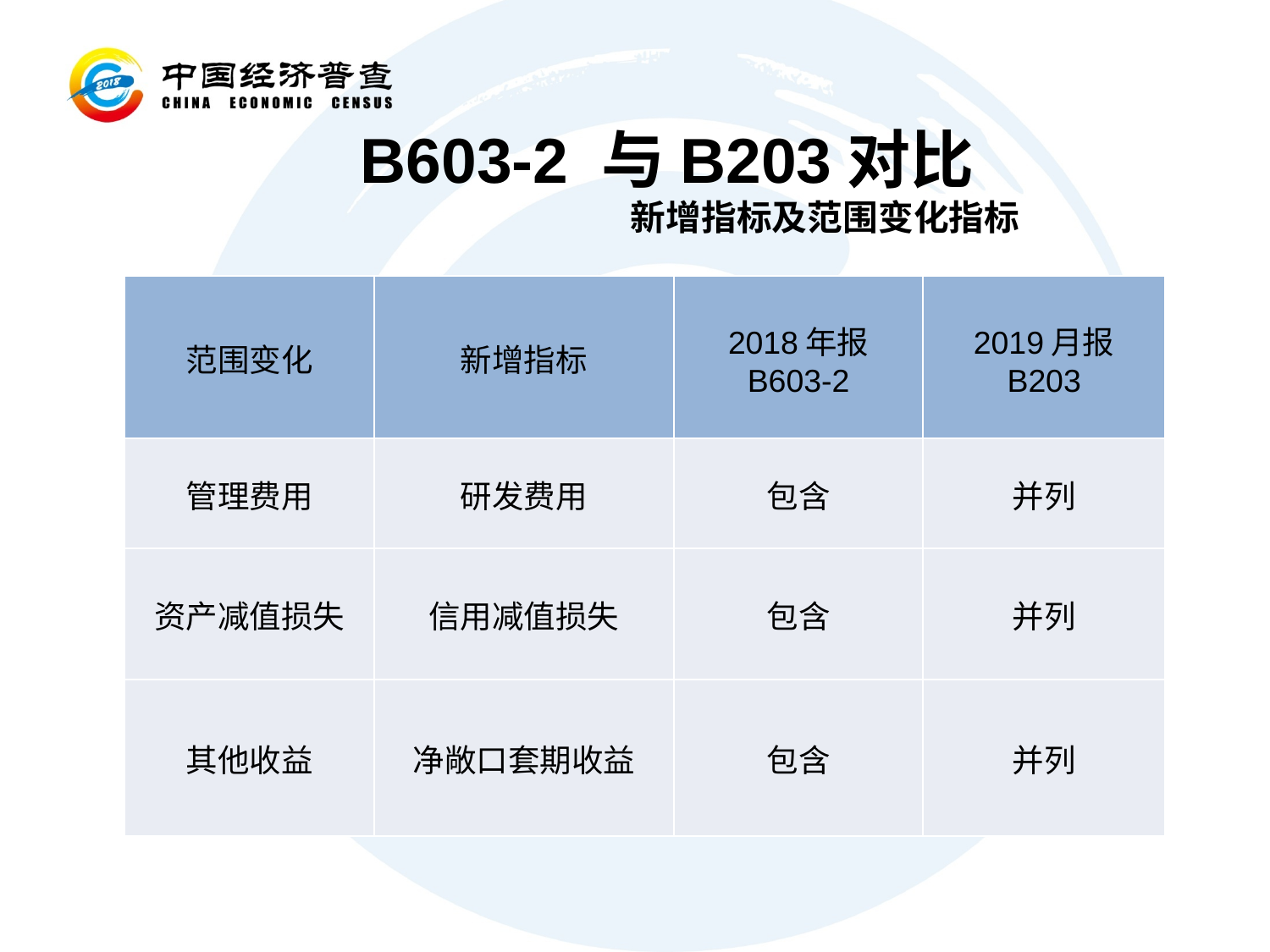

B603-2 与B203对比
新增指标及范围变化指标
| 范围变化 | 新增指标 | 2018年报 B603-2 | 2019月报 B203 |
| --- | --- | --- | --- |
| 管理费用 | 研发费用 | 包含 | 并列 |
| 资产减值损失 | 信用减值损失 | 包含 | 并列 |
| 其他收益 | 净敞口套期收益 | 包含 | 并列 |